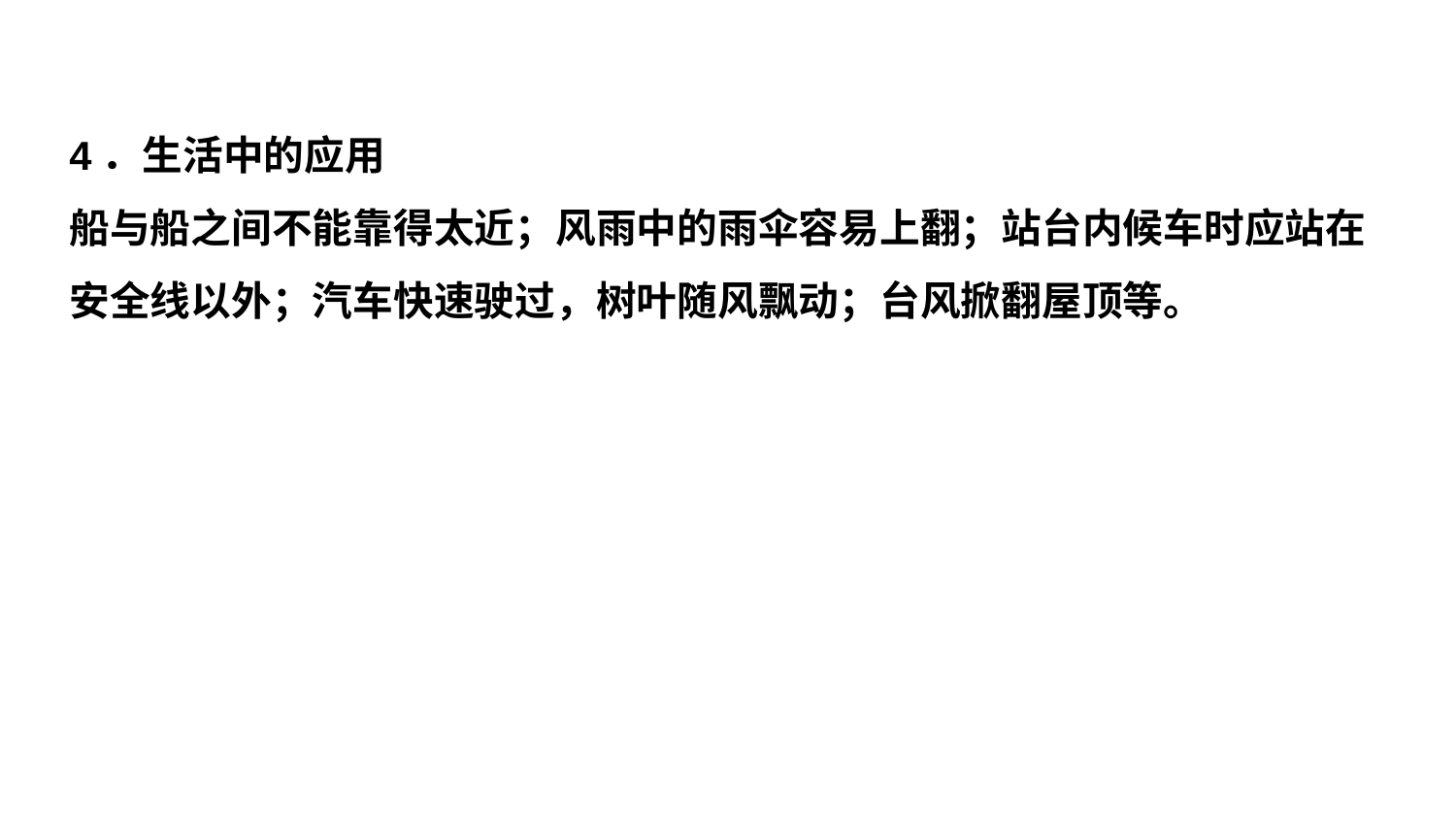

4．生活中的应用
船与船之间不能靠得太近；风雨中的雨伞容易上翻；站台内候车时应站在安全线以外；汽车快速驶过，树叶随风飘动；台风掀翻屋顶等。